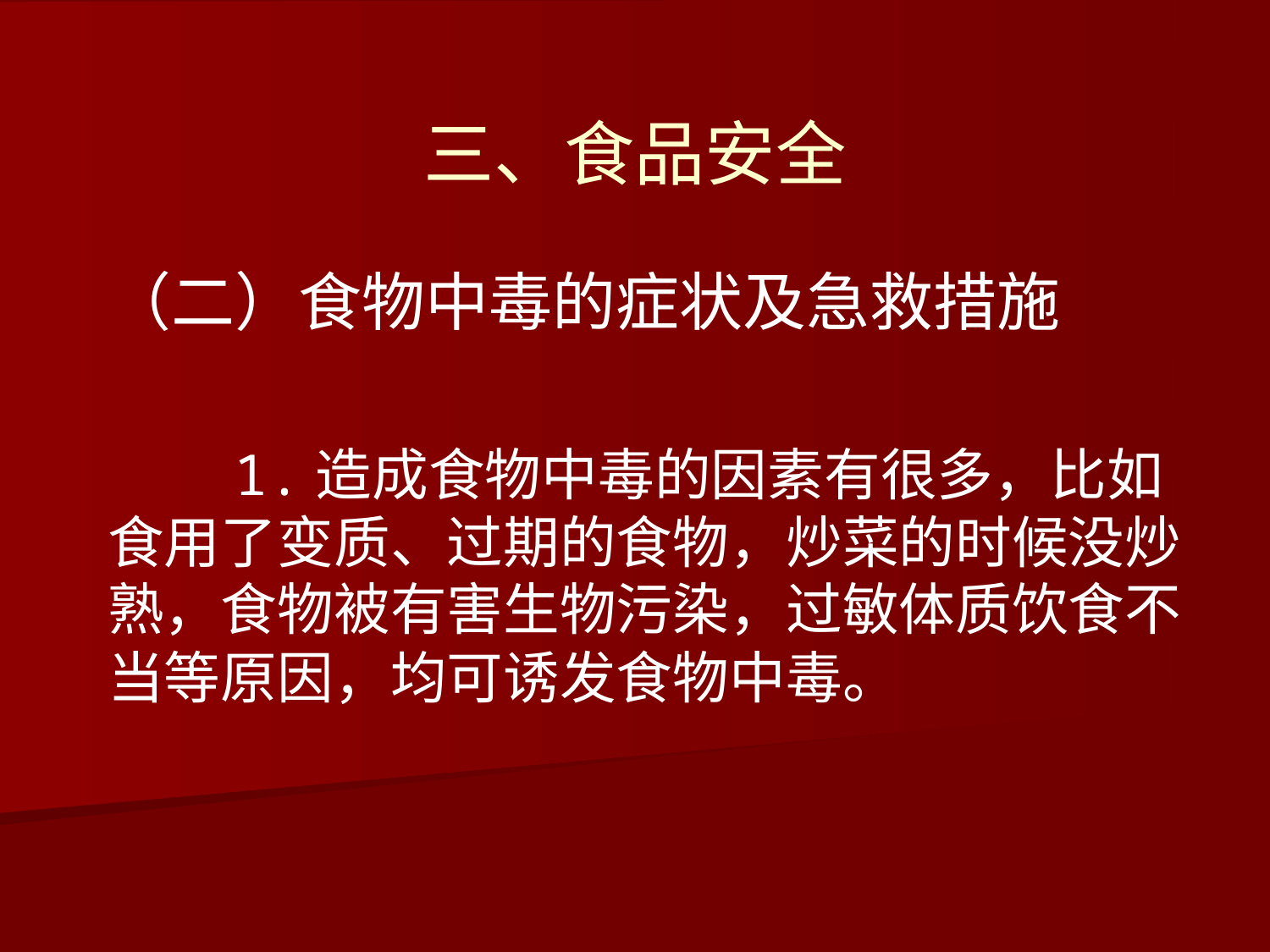

# 三、食品安全
（二）食物中毒的症状及急救措施

　　1.造成食物中毒的因素有很多，比如食用了变质、过期的食物，炒菜的时候没炒熟，食物被有害生物污染，过敏体质饮食不当等原因，均可诱发食物中毒。

49